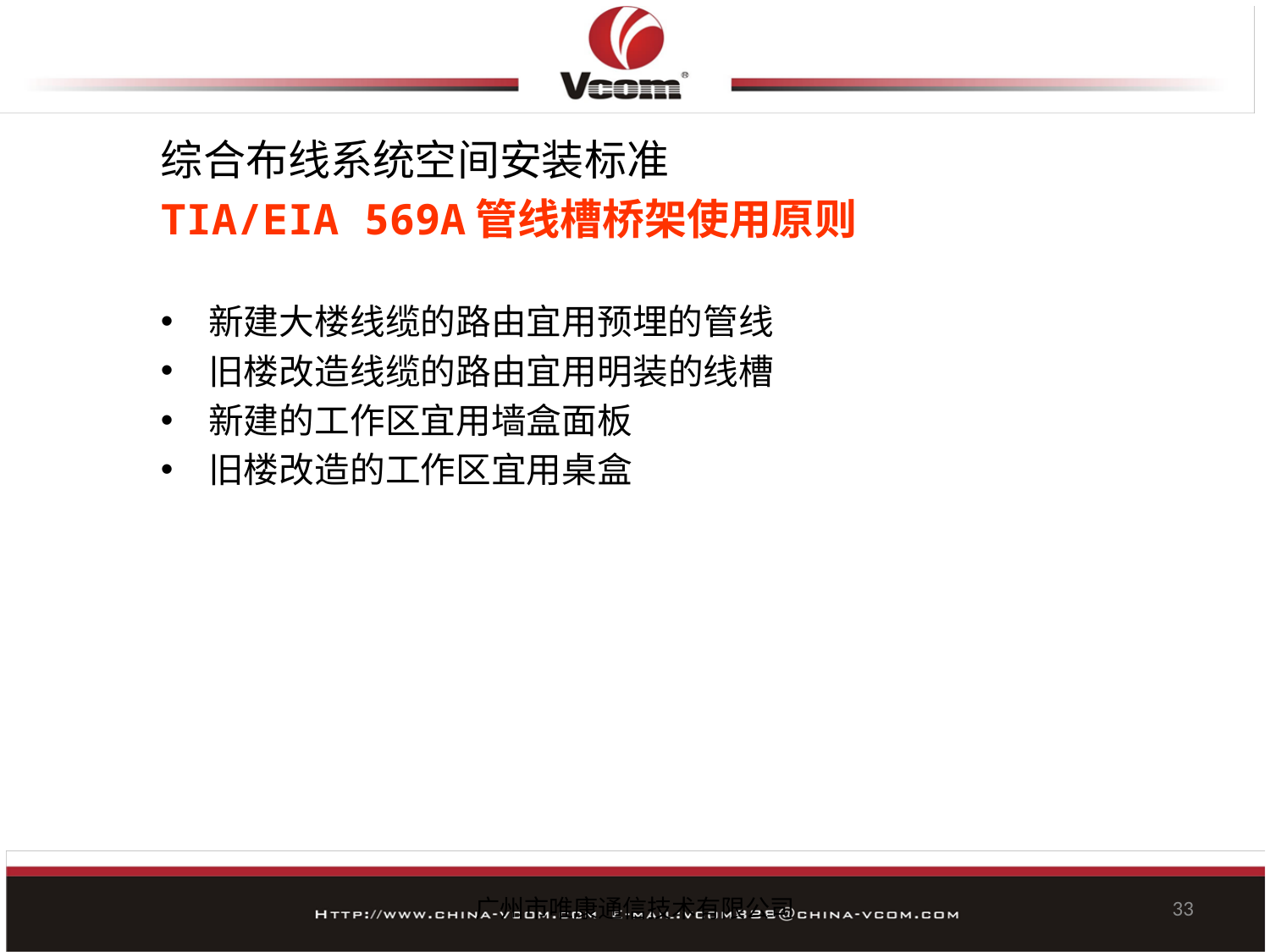

#
综合布线系统空间安装标准
TIA/EIA 569A管线槽桥架使用原则

新建大楼线缆的路由宜用预埋的管线
旧楼改造线缆的路由宜用明装的线槽
新建的工作区宜用墙盒面板
旧楼改造的工作区宜用桌盒
广州市唯康通信技术有限公司
33